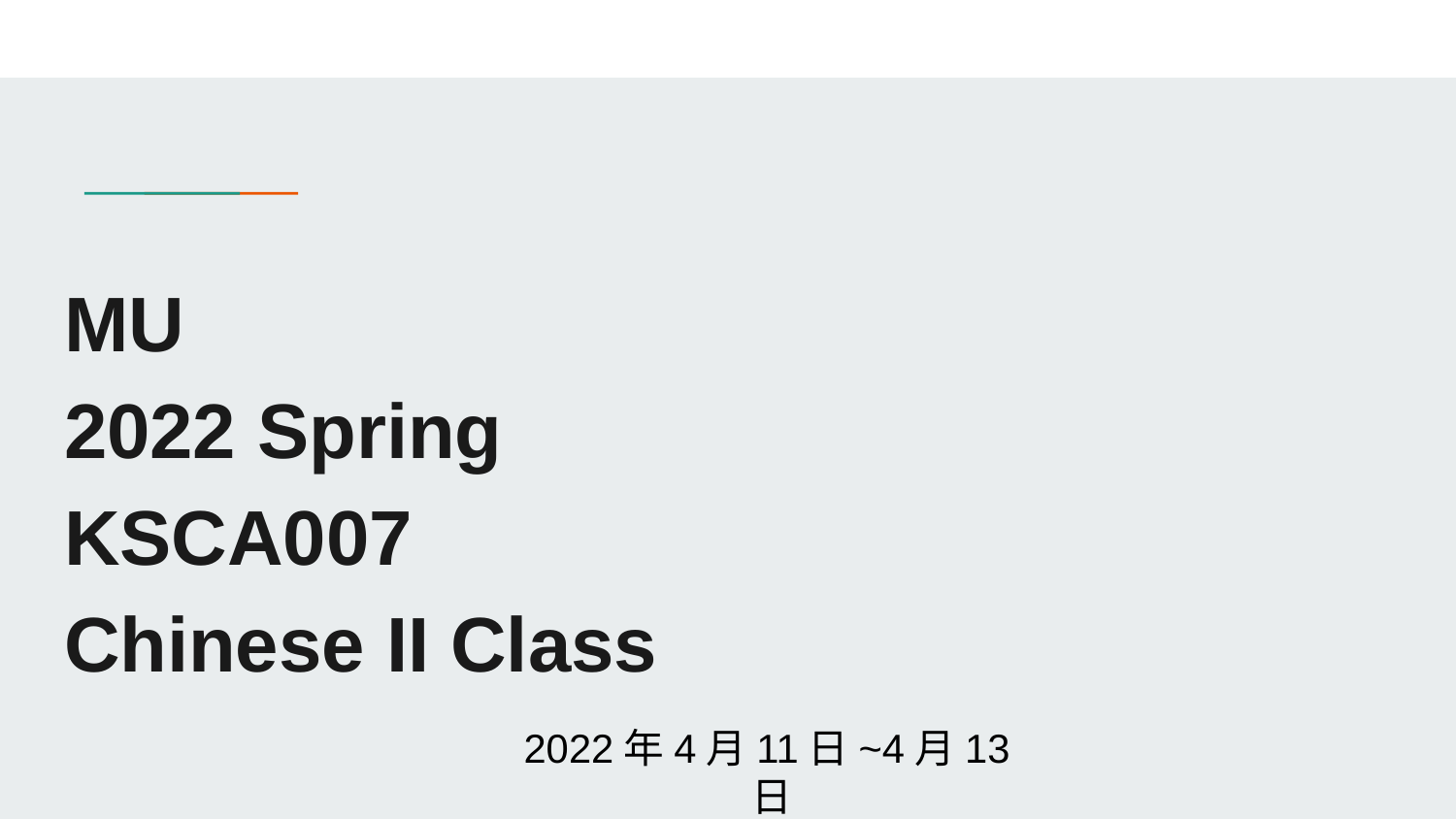

# MU
2022 Spring
KSCA007
Chinese II Class

2022年4月11日~4月13日